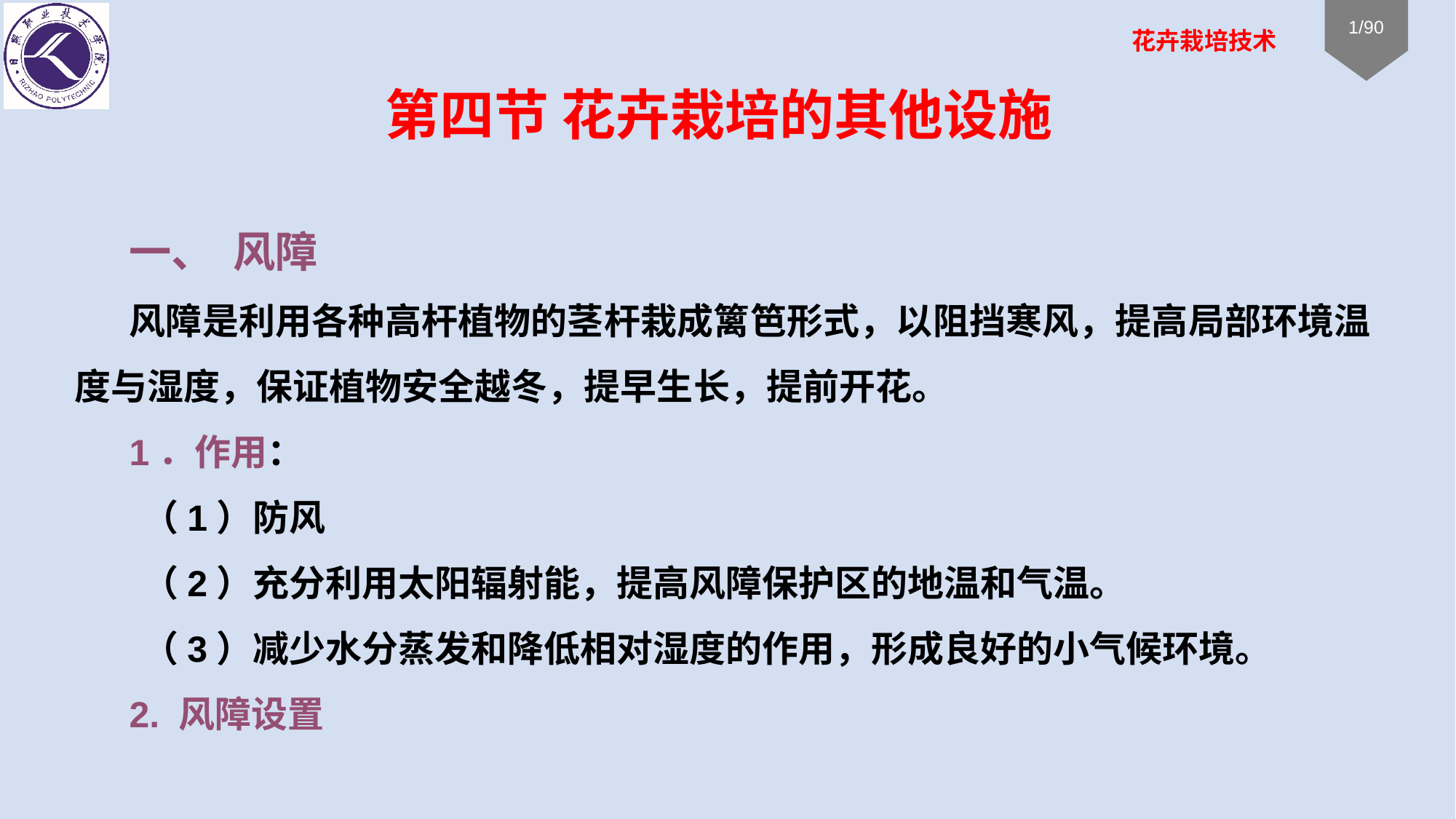

# 第四节 花卉栽培的其他设施
一、  风障
风障是利用各种高杆植物的茎杆栽成篱笆形式，以阻挡寒风，提高局部环境温度与湿度，保证植物安全越冬，提早生长，提前开花。
1．作用：
（1）防风
（2）充分利用太阳辐射能，提高风障保护区的地温和气温。
（3）减少水分蒸发和降低相对湿度的作用，形成良好的小气候环境。
2. 风障设置